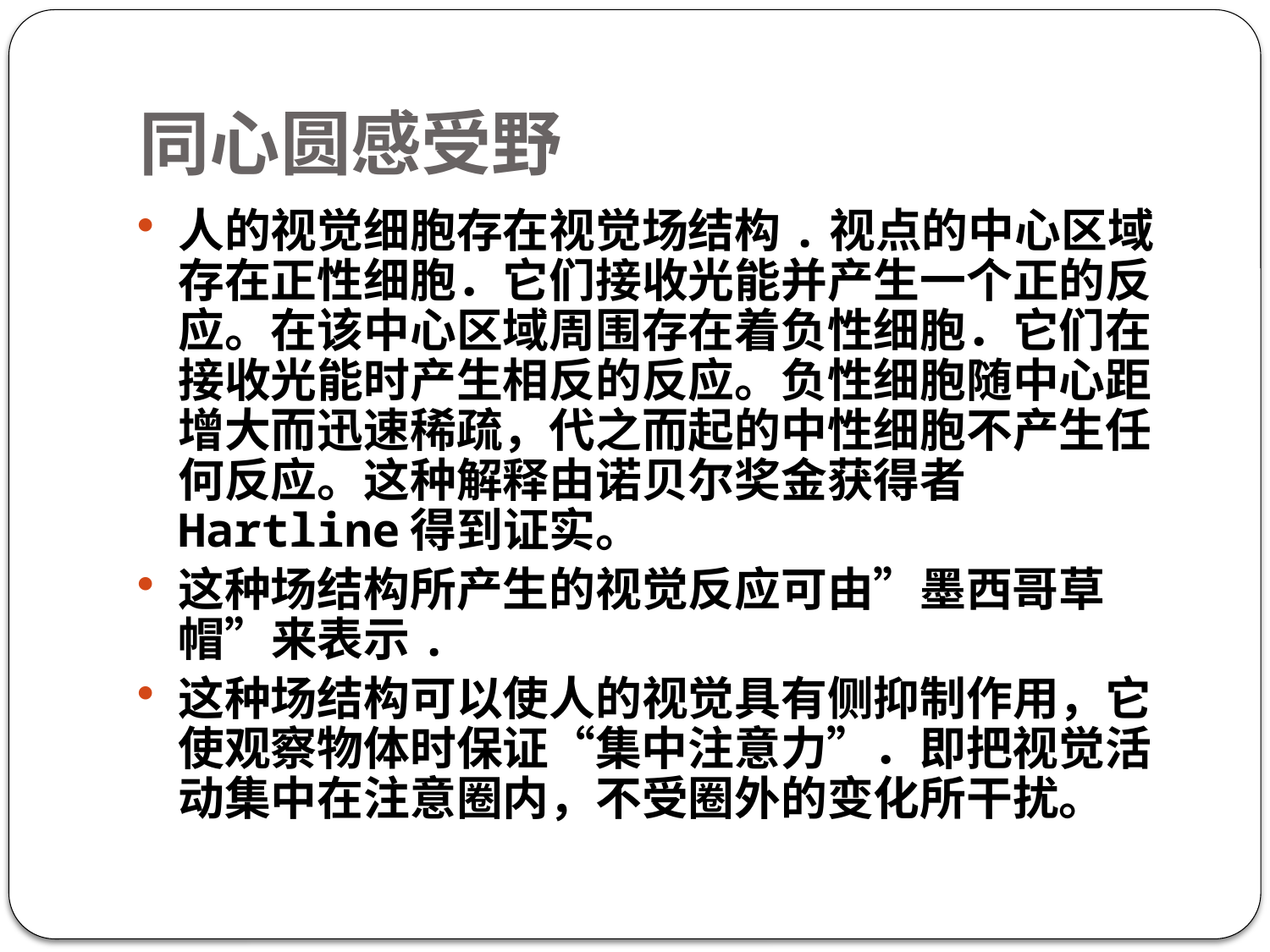

# 同心圆感受野
人的视觉细胞存在视觉场结构.视点的中心区域存在正性细胞．它们接收光能并产生一个正的反应。在该中心区域周围存在着负性细胞．它们在接收光能时产生相反的反应。负性细胞随中心距增大而迅速稀疏，代之而起的中性细胞不产生任何反应。这种解释由诺贝尔奖金获得者Hartline得到证实。
这种场结构所产生的视觉反应可由”墨西哥草帽”来表示.
这种场结构可以使人的视觉具有侧抑制作用，它使观察物体时保证“集中注意力”．即把视觉活动集中在注意圈内，不受圈外的变化所干扰。